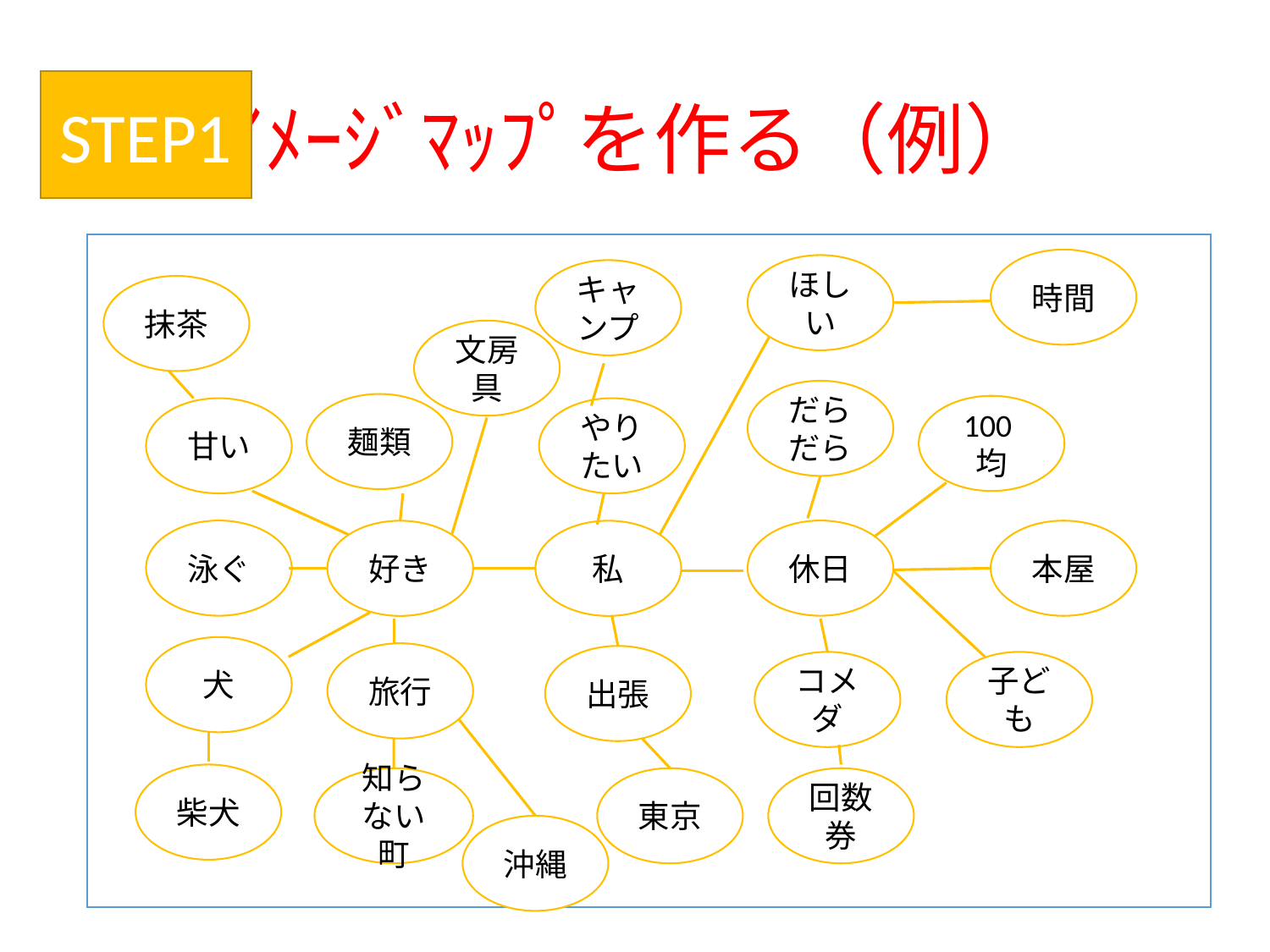

# ｲﾒｰｼﾞﾏｯﾌﾟを作る（例）
STEP1

時間
ほしい
キャンプ
抹茶
文房具
だらだら
麺類
100均
甘い
やりたい
泳ぐ
休日
本屋
好き
私
犬
旅行
出張
コメダ
子ども
柴犬
知らない町
東京
回数券
沖縄